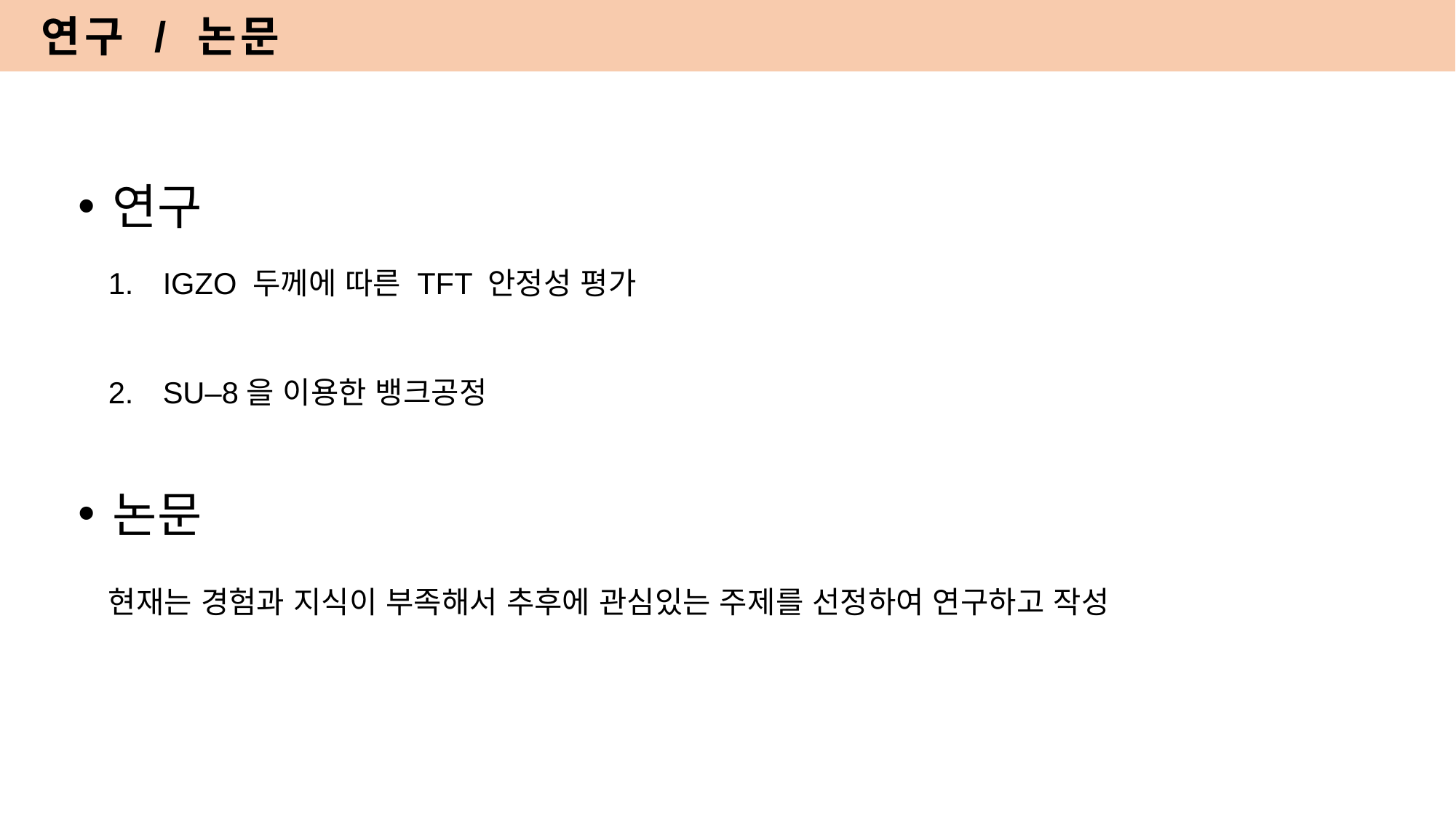

연구 / 논문
연구
IGZO 두께에 따른 TFT 안정성 평가

SU–8을 이용한 뱅크공정
논문
현재는 경험과 지식이 부족해서 추후에 관심있는 주제를 선정하여 연구하고 작성